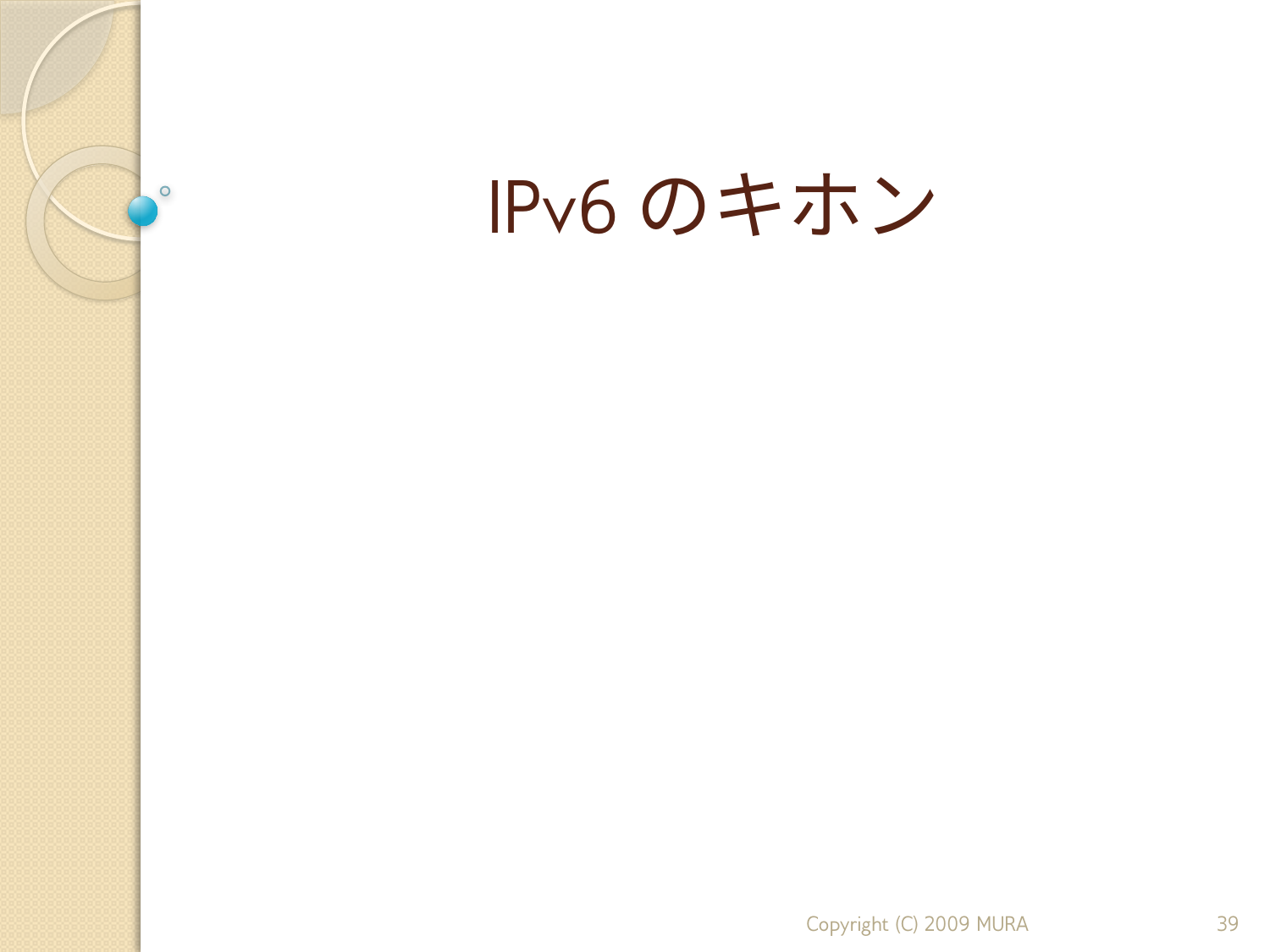

# IPv6のキホン

Copyright (C) 2009 MURA
39